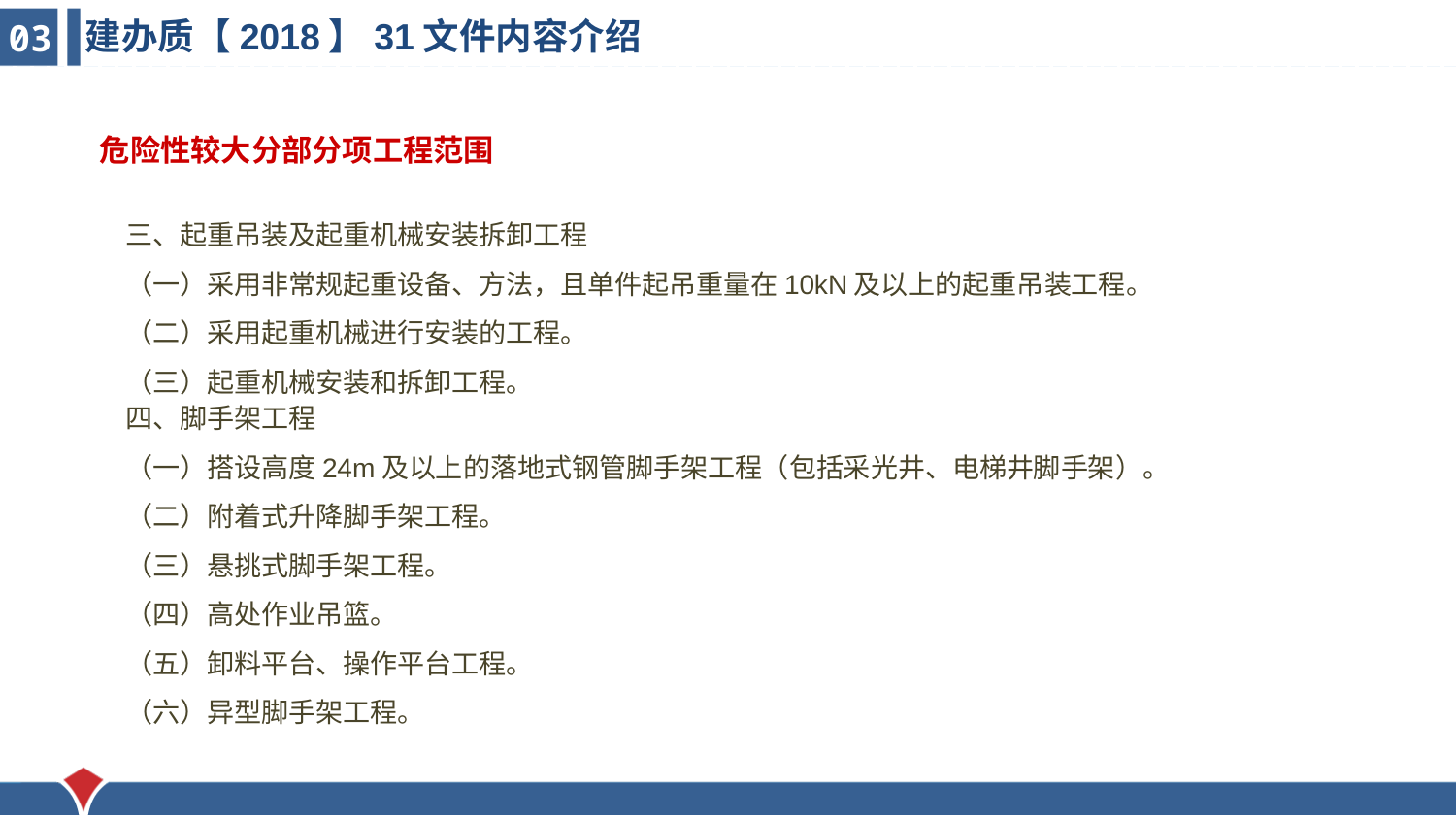

建办质【2018】31文件内容介绍
03
危险性较大分部分项工程范围
三、起重吊装及起重机械安装拆卸工程
（一）采用非常规起重设备、方法，且单件起吊重量在10kN及以上的起重吊装工程。
（二）采用起重机械进行安装的工程。
（三）起重机械安装和拆卸工程。
四、脚手架工程
（一）搭设高度24m及以上的落地式钢管脚手架工程（包括采光井、电梯井脚手架）。
（二）附着式升降脚手架工程。
（三）悬挑式脚手架工程。
（四）高处作业吊篮。
（五）卸料平台、操作平台工程。
（六）异型脚手架工程。